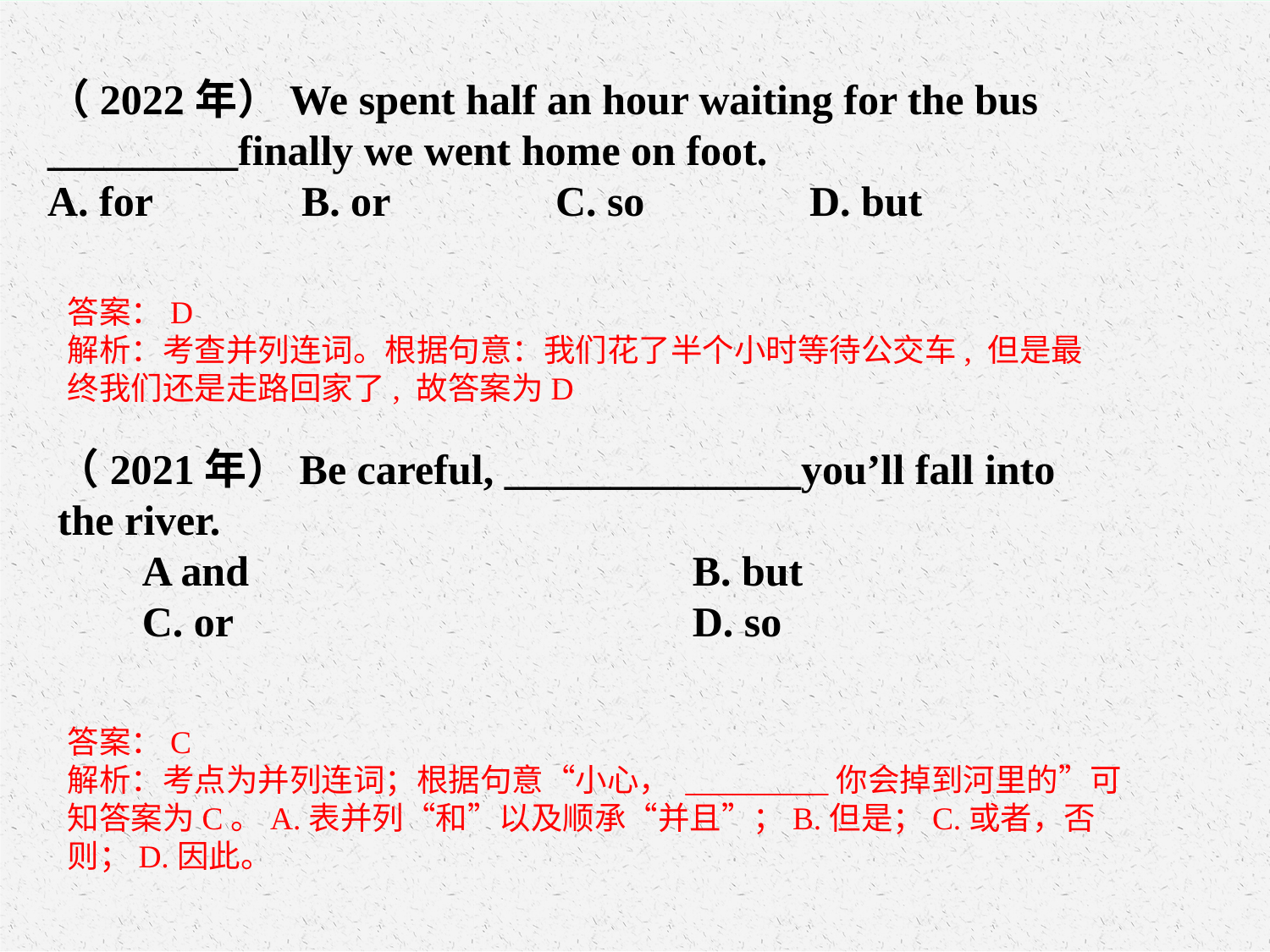

（2022年）We spent half an hour waiting for the bus _________finally we went home on foot.
A. for		B. or		C. so		D. but
答案：D解析：考查并列连词。根据句意：我们花了半个小时等待公交车, 但是最终我们还是走路回家了, 故答案为D
（2021年）Be careful, ______________you’ll fall into the river.         A and				B. but        C. or				D. so
答案：C解析：考点为并列连词；根据句意“小心， _________你会掉到河里的”可知答案为C。A.表并列“和”以及顺承“并且”；B.但是；C.或者，否则；D.因此。